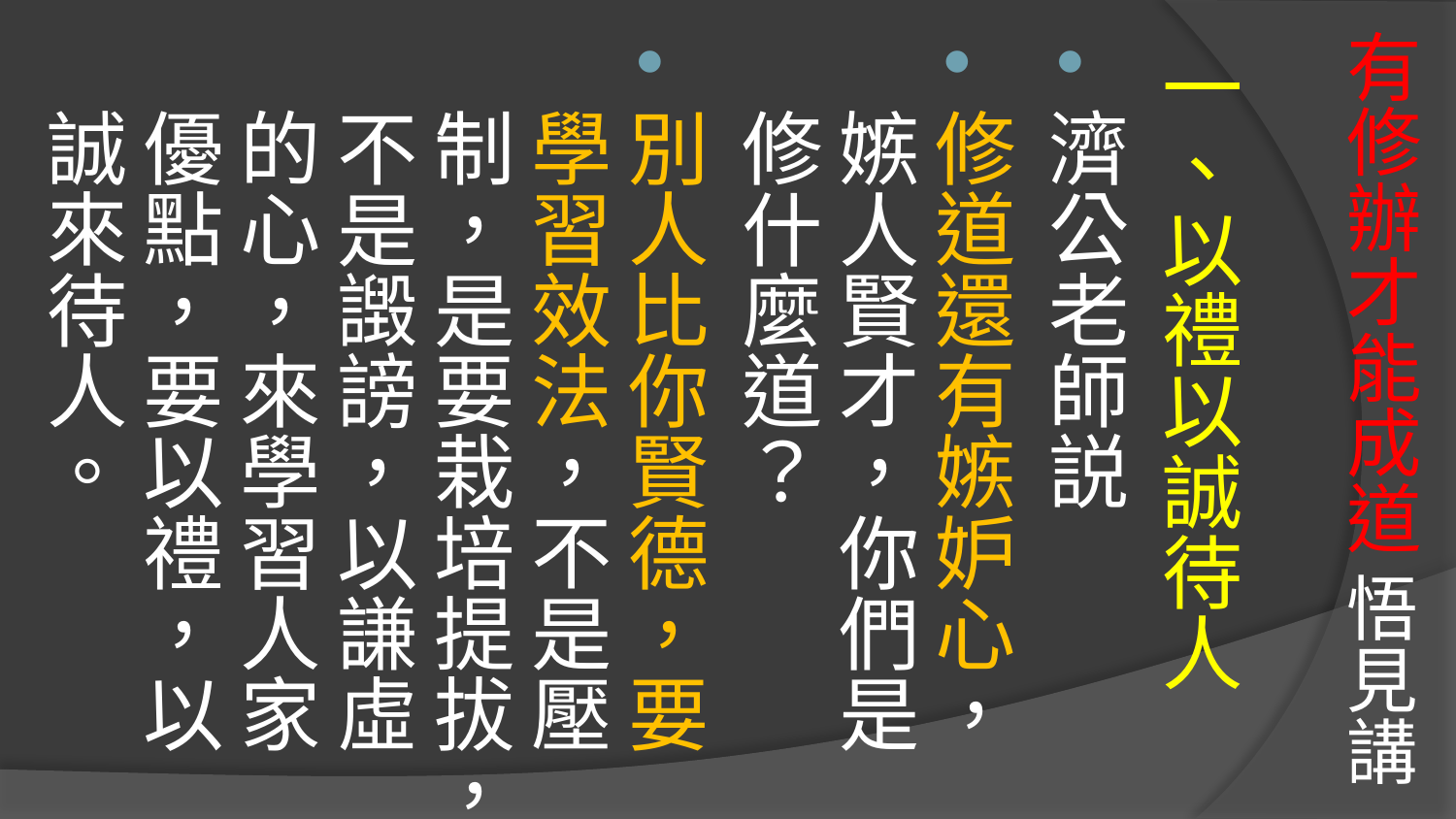

# 有修辦才能成道 悟見講
一、以禮以誠待人
濟公老師説
修道還有嫉妒心，嫉人賢才，你們是修什麼道？
別人比你賢德，要學習效法，不是壓制，是要栽培提拔，不是譭謗，以謙虛的心，來學習人家優點，要以禮，以誠來待人。